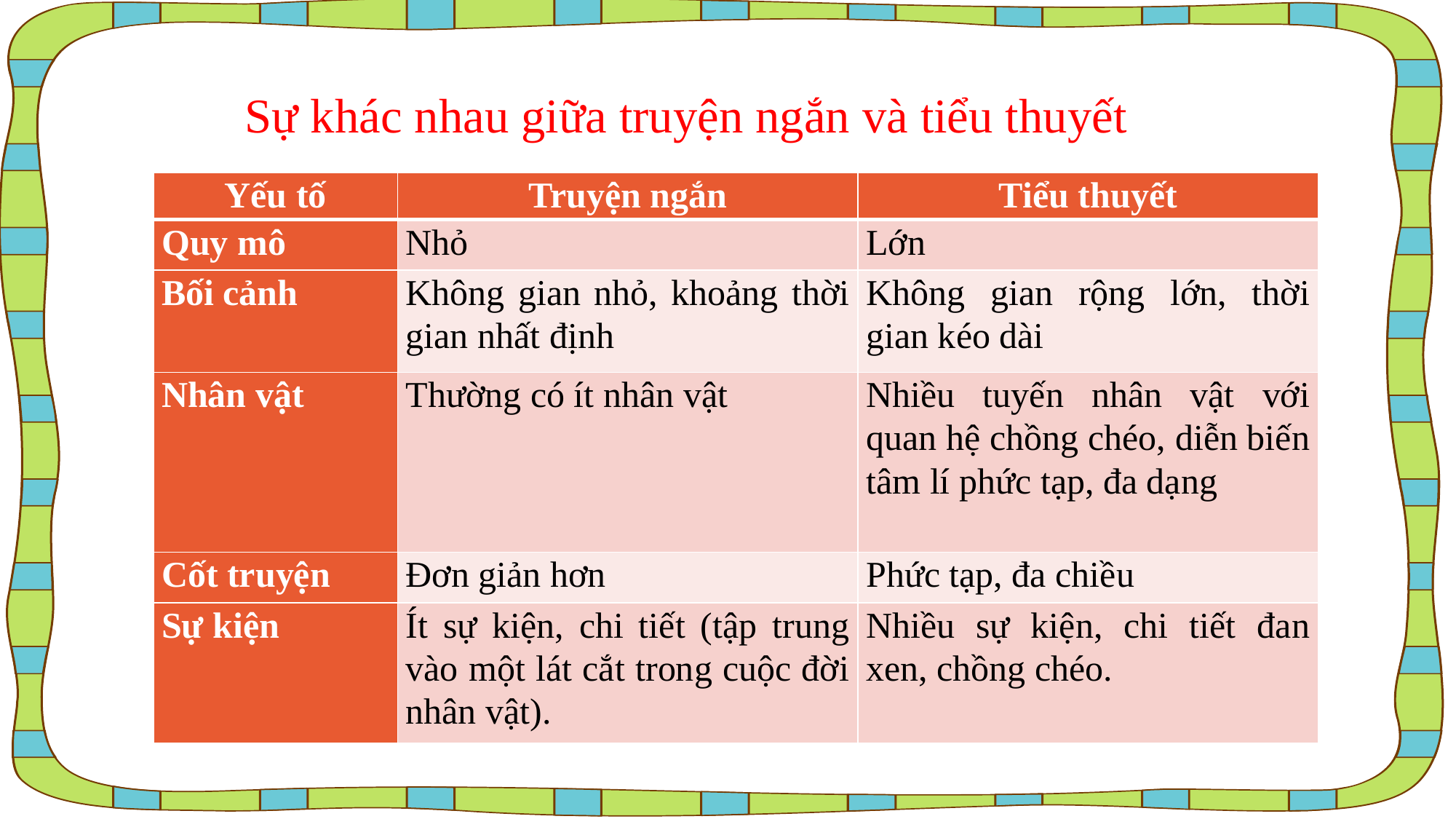

Sự khác nhau giữa truyện ngắn và tiểu thuyết
| Yếu tố | Truyện ngắn | Tiểu thuyết |
| --- | --- | --- |
| Quy mô | Nhỏ | Lớn |
| Bối cảnh | Không gian nhỏ, khoảng thời gian nhất định | Không gian rộng lớn, thời gian kéo dài |
| Nhân vật | Thường có ít nhân vật | Nhiều tuyến nhân vật với quan hệ chồng chéo, diễn biến tâm lí phức tạp, đa dạng |
| Cốt truyện | Đơn giản hơn | Phức tạp, đa chiều |
| Sự kiện | Ít sự kiện, chi tiết (tập trung vào một lát cắt trong cuộc đời nhân vật). | Nhiều sự kiện, chi tiết đan xen, chồng chéo. |
儿童教育
This PPT template for the rice husk designer pencil
This PPT template for the rice husk designer pencil
This PPT template for the rice husk designer pencil
This PPT template for the rice husk designer pencil